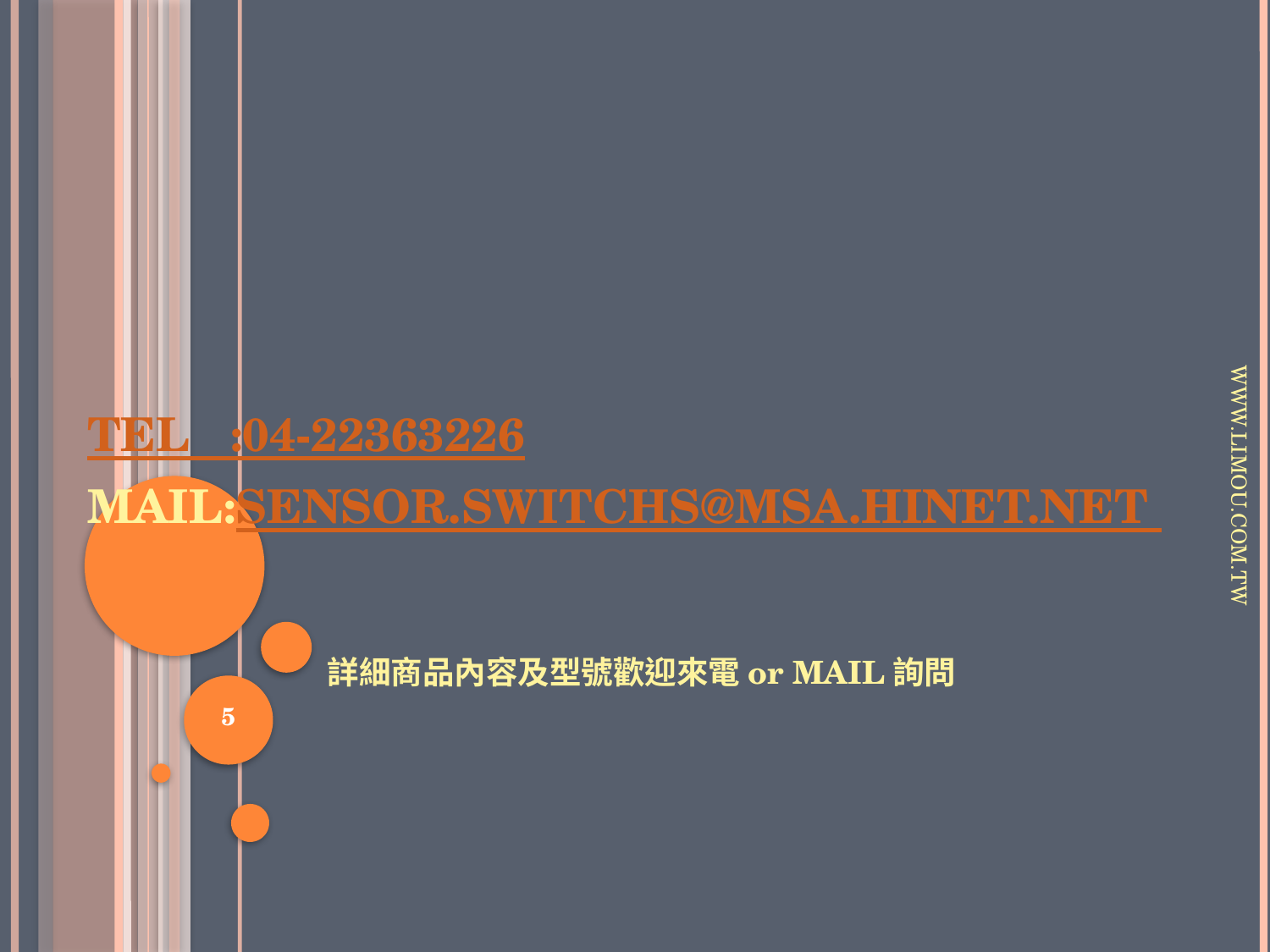

# TEL   :04-22363226 MAIL:sensor.switchs@msa.hinet.net
WWW.LIMOU.COM.TW
詳細商品內容及型號歡迎來電or MAIL詢問
5